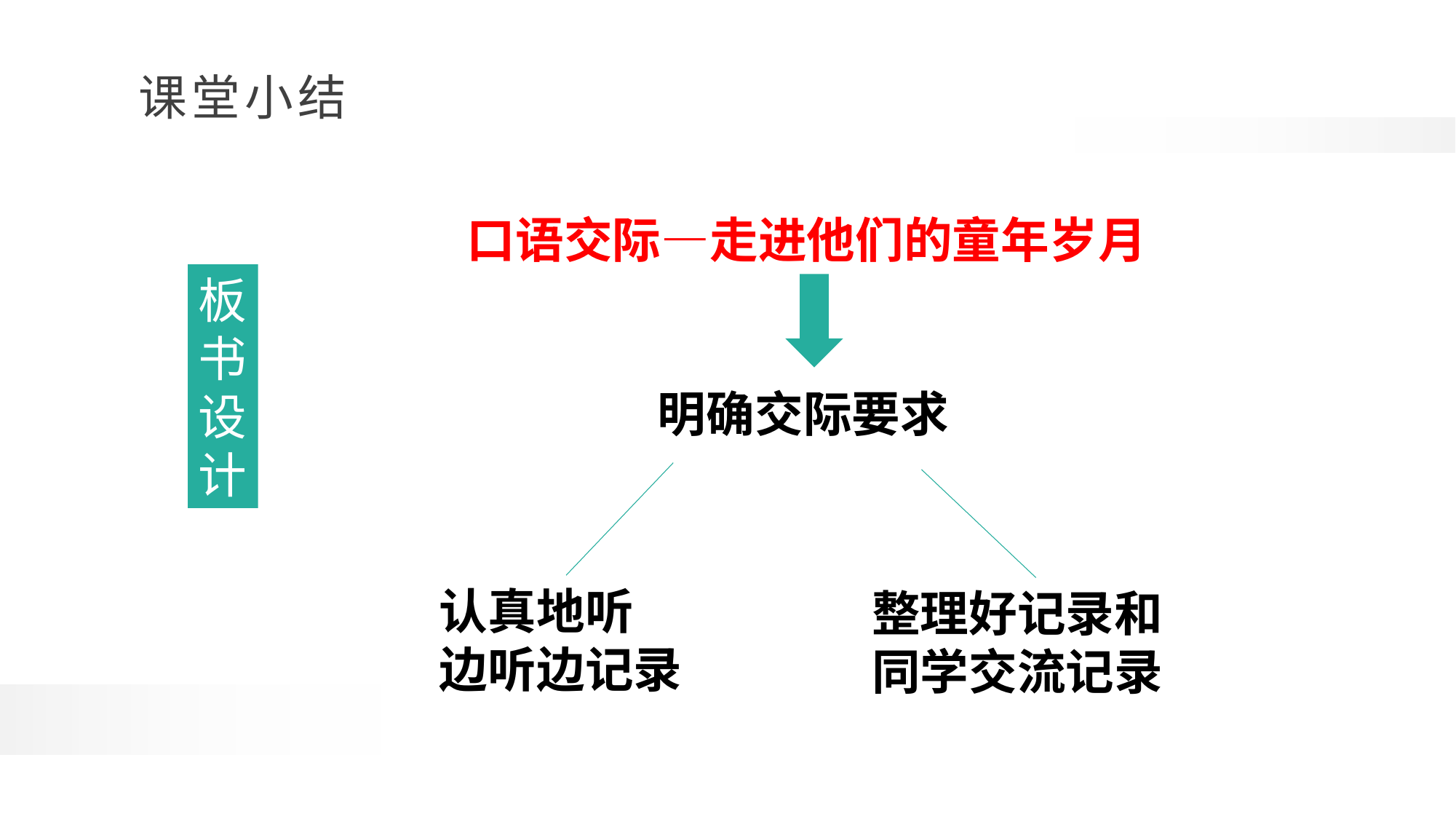

口语交际—走进他们的童年岁月
板
书
设
计

明确交际要求
认真地听
边听边记录
整理好记录和同学交流记录